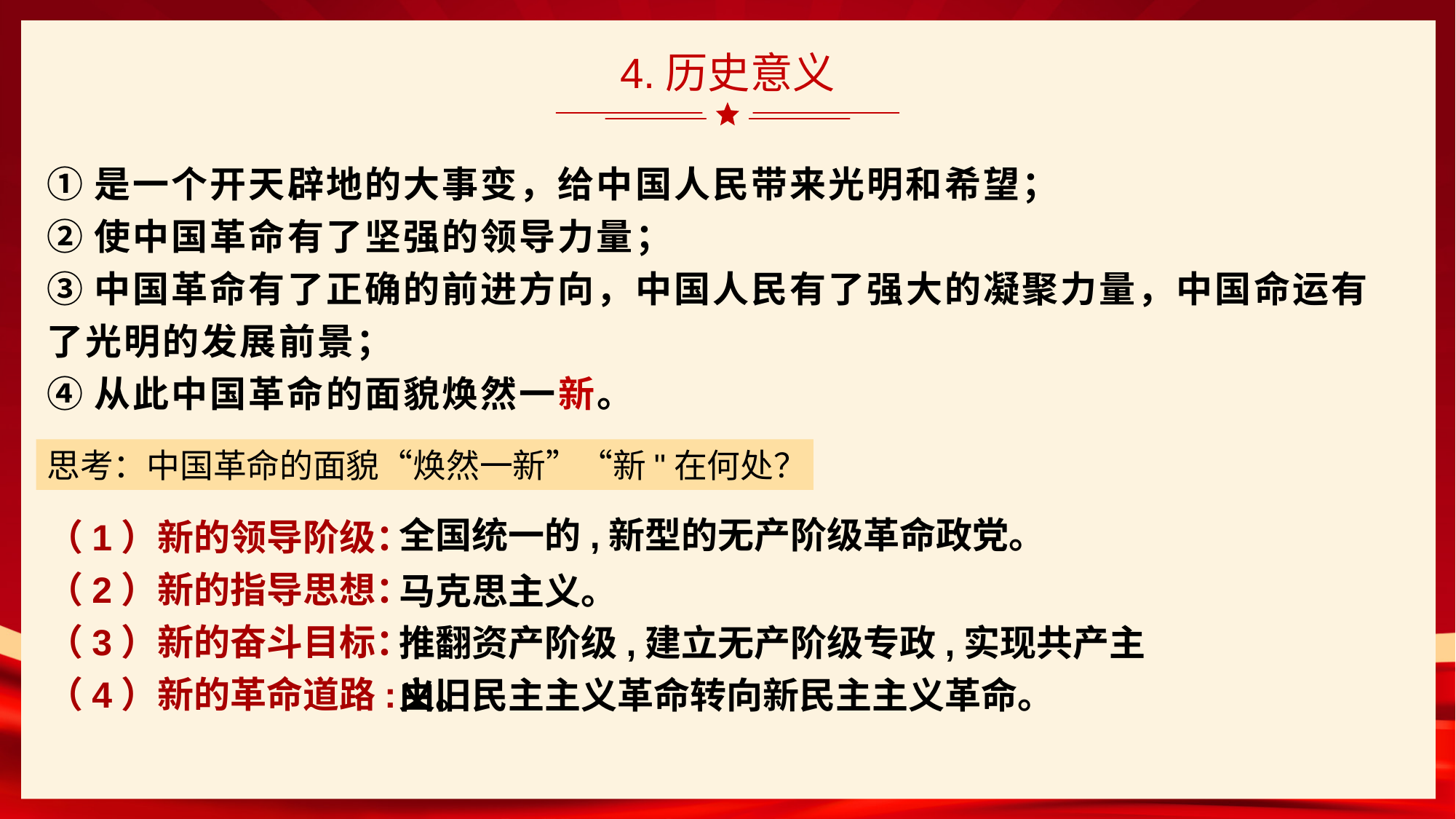

# 4.历史意义
①是一个开天辟地的大事变，给中国人民带来光明和希望；
②使中国革命有了坚强的领导力量；
③中国革命有了正确的前进方向，中国人民有了强大的凝聚力量，中国命运有了光明的发展前景；
④从此中国革命的面貌焕然一新。
思考：中国革命的面貌“焕然一新”“新"在何处？
（1）新的领导阶级：
（2）新的指导思想：
（3）新的奋斗目标：
（4）新的革命道路:
全国统一的,新型的无产阶级革命政党。
马克思主义。
推翻资产阶级,建立无产阶级专政,实现共产主义。
由旧民主主义革命转向新民主主义革命。